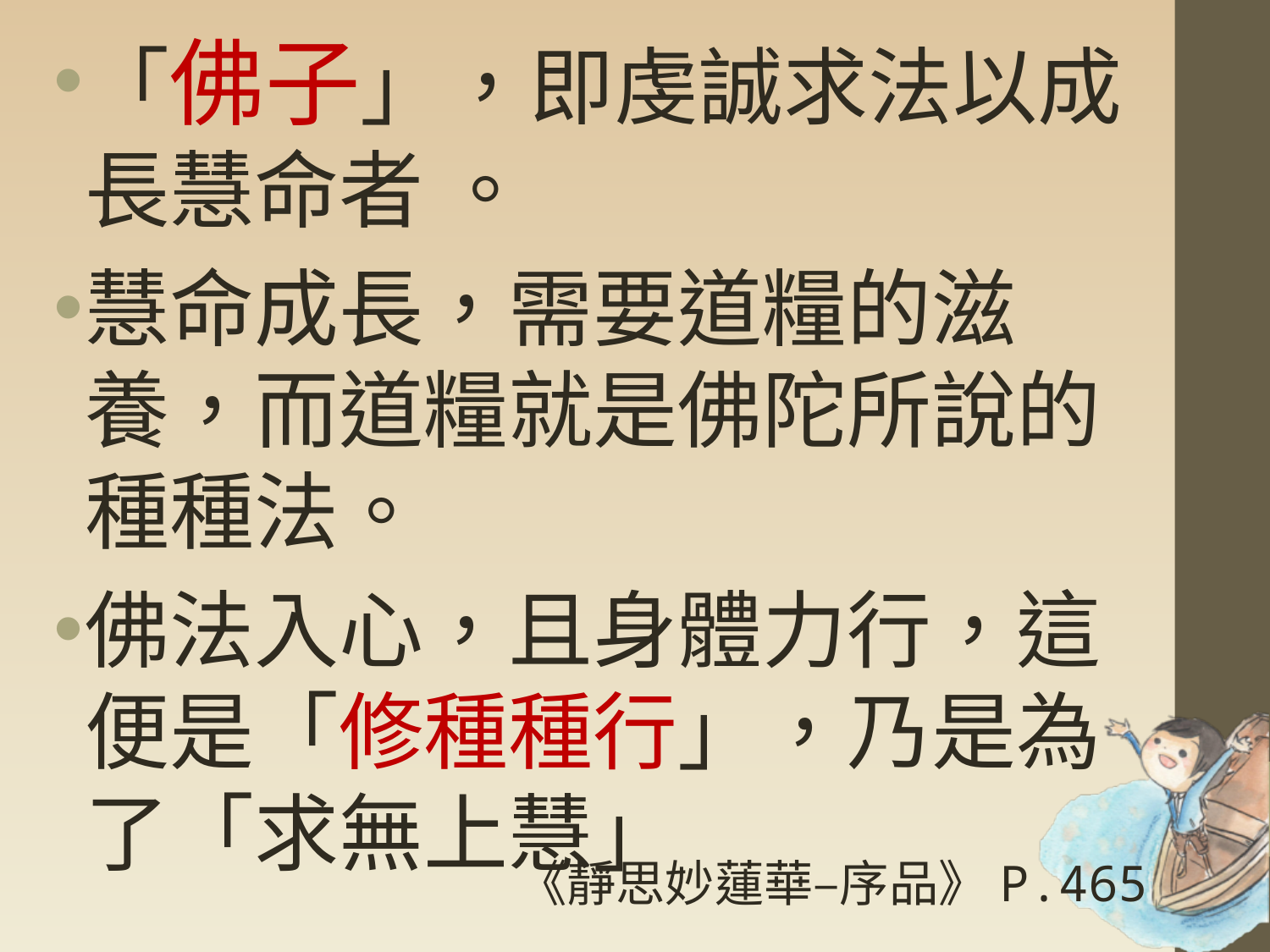

「佛子」，即虔誠求法以成長慧命者 。
慧命成長，需要道糧的滋養，而道糧就是佛陀所說的種種法。
佛法入心，且身體力行，這便是「修種種行」，乃是為了「求無上慧」
《靜思妙蓮華–序品》P.465